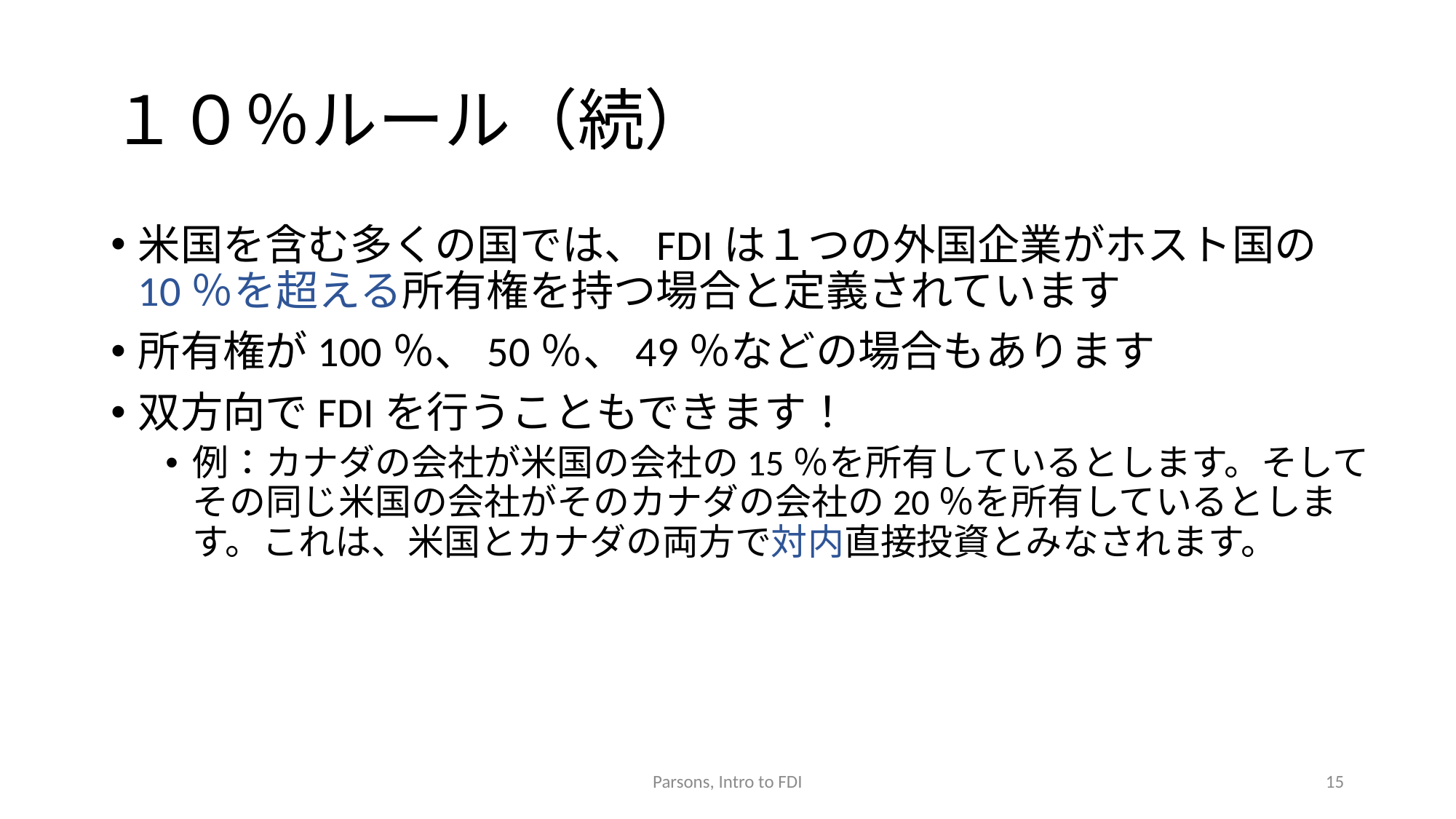

# １０％ルール（続）
米国を含む多くの国では、FDIは１つの外国企業がホスト国の10％を超える所有権を持つ場合と定義されています
所有権が100％、50％、49％などの場合もあります
双方向でFDIを行うこともできます！
例：カナダの会社が米国の会社の15％を所有しているとします。そしてその同じ米国の会社がそのカナダの会社の20％を所有しているとします。これは、米国とカナダの両方で対内直接投資とみなされます。
Parsons, Intro to FDI
15